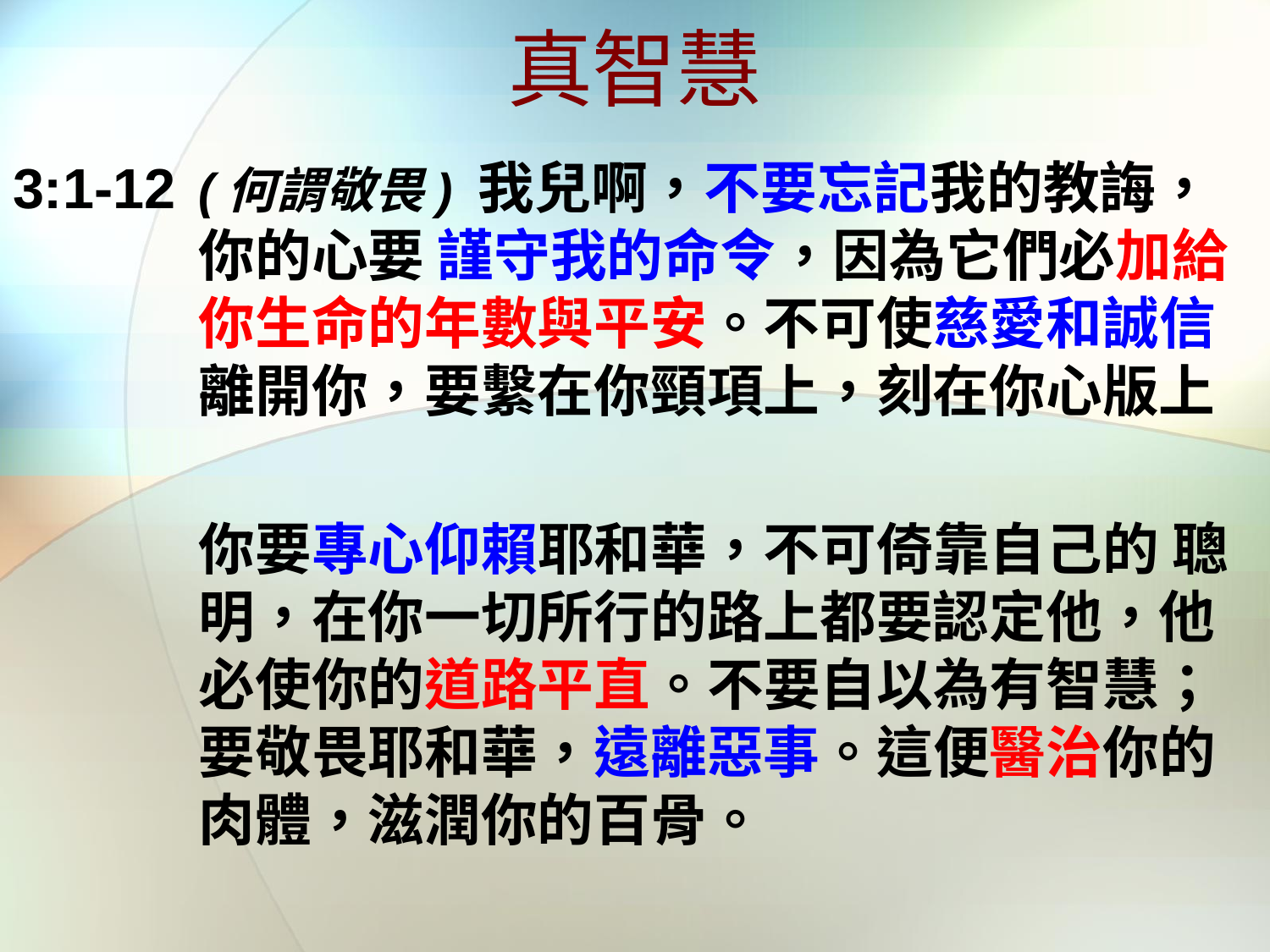

# 真智慧
3:1-12	(何謂敬畏) 我兒啊，不要忘記我的教誨， 你的心要 謹守我的命令，因為它們必加給你生命的年數與平安。不可使慈愛和誠信離開你，要繫在你頸項上，刻在你心版上

	你要專心仰賴耶和華，不可倚靠自己的 聰明，在你一切所行的路上都要認定他，他必使你的道路平直。不要自以為有智慧；要敬畏耶和華，遠離惡事。這便醫治你的肉體，滋潤你的百骨。